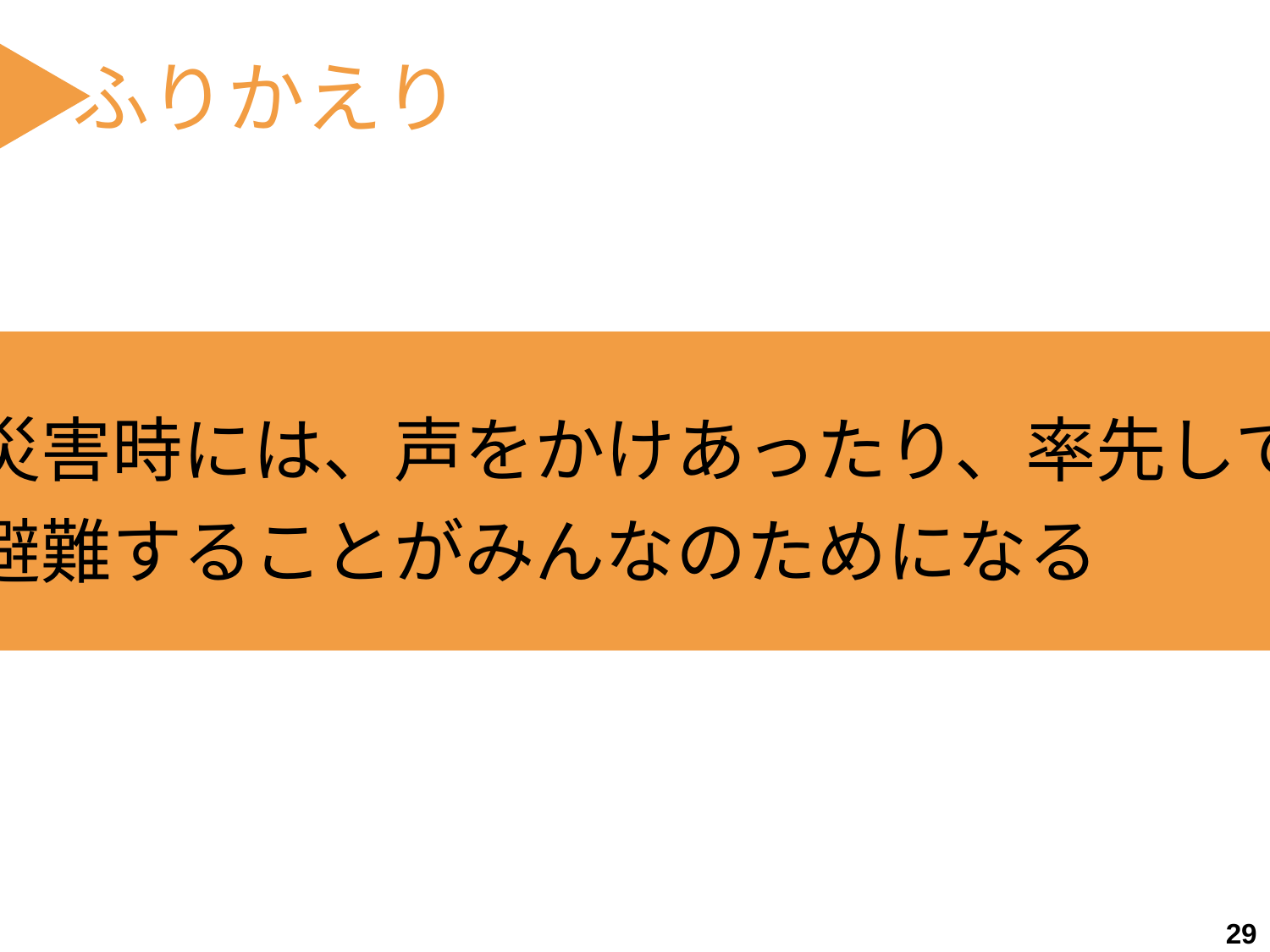

ふりかえり

災害時には、声をかけあったり、率先して
避難することがみんなのためになる
29